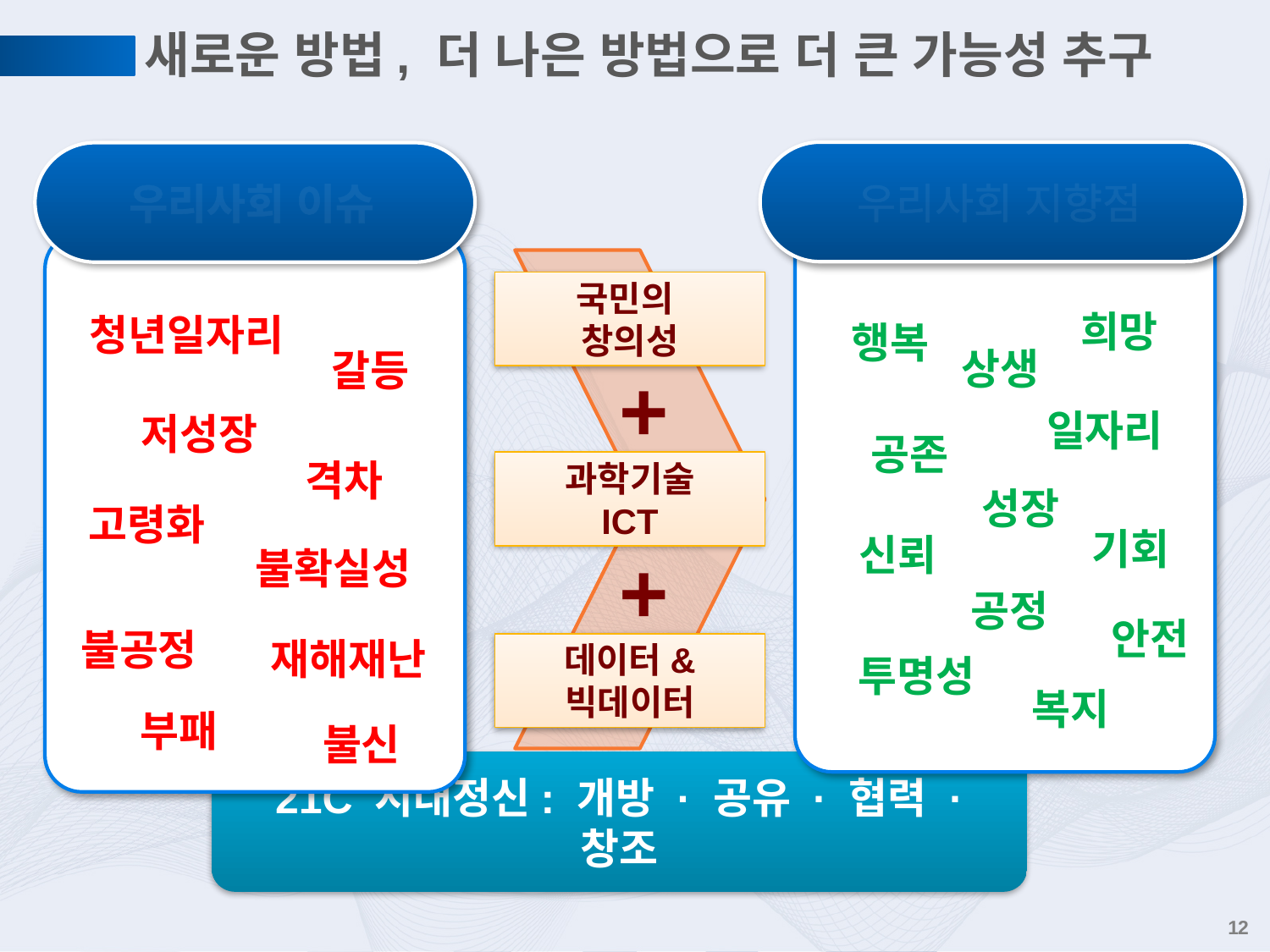

# 새로운 방법, 더 나은 방법으로 더 큰 가능성 추구
우리사회 지향점
우리사회 이슈

국민의
창의성
희망
청년일자리
행복
상생
갈등
+
일자리
저성장
공존
격차
과학기술
ICT
성장
고령화
기회
신뢰
+
불확실성
공정
안전
불공정
재해재난
데이터&
빅데이터
투명성
복지
부패
불신
21C 시대정신: 개방 · 공유 · 협력 · 창조
12